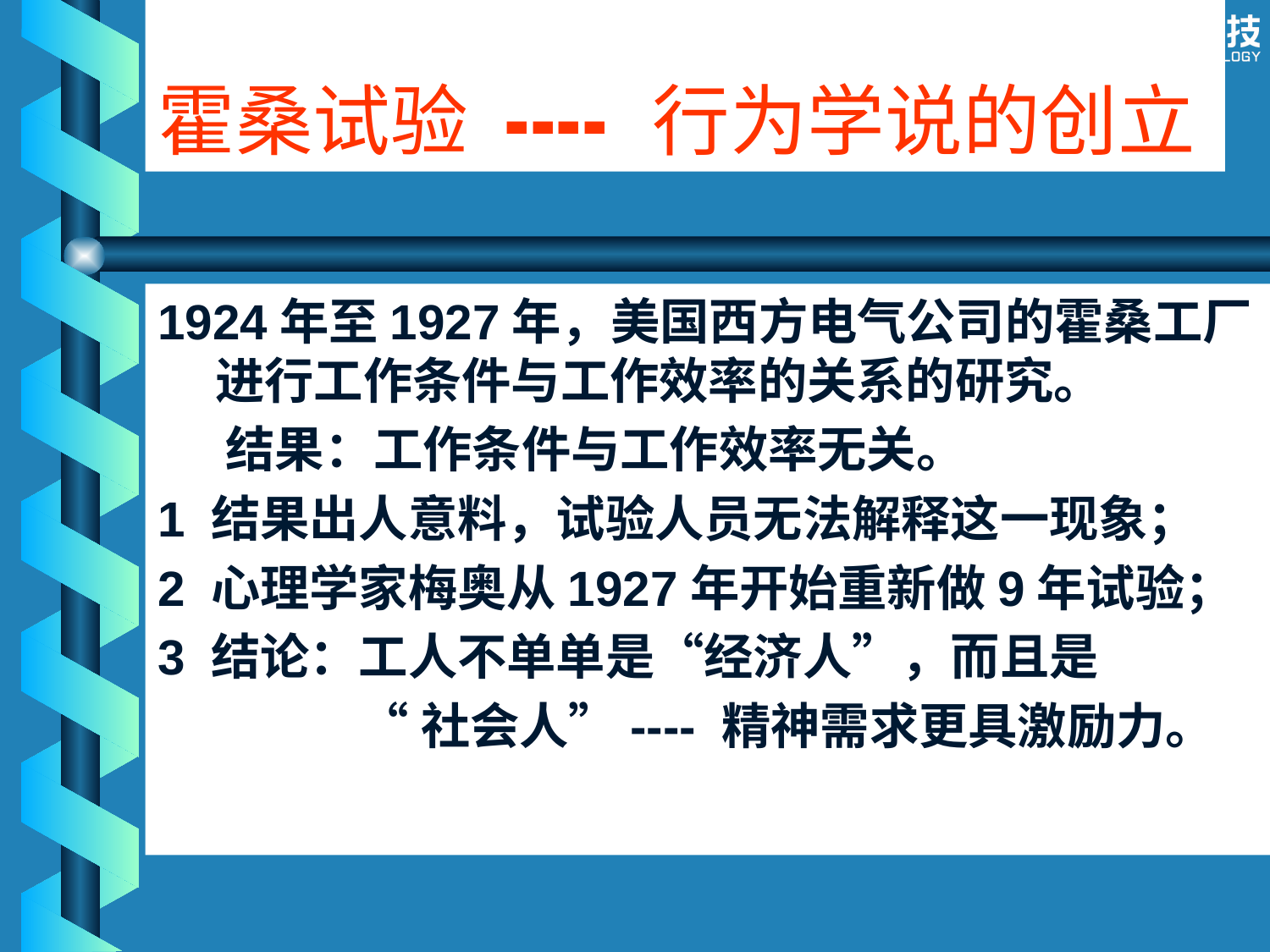

# 霍桑试验 ---- 行为学说的创立
1924年至1927年，美国西方电气公司的霍桑工厂进行工作条件与工作效率的关系的研究。
     结果：工作条件与工作效率无关。
1 结果出人意料，试验人员无法解释这一现象；
2 心理学家梅奥从1927年开始重新做9年试验；
3 结论：工人不单单是“经济人”，而且是
                  “社会人”---- 精神需求更具激励力。